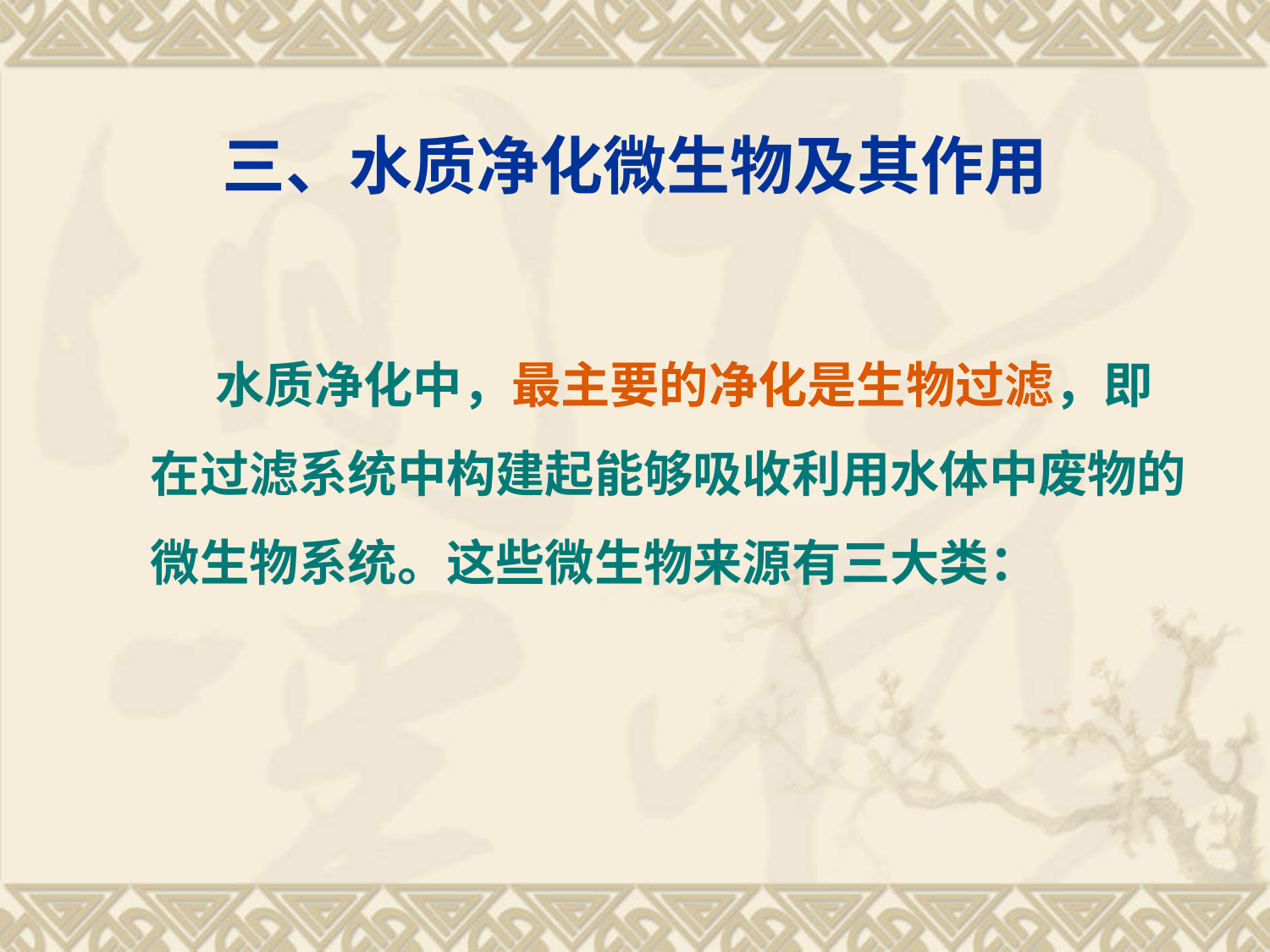

# 三、水质净化微生物及其作用
         水质净化中，最主要的净化是生物过滤，即在过滤系统中构建起能够吸收利用水体中废物的微生物系统。这些微生物来源有三大类：